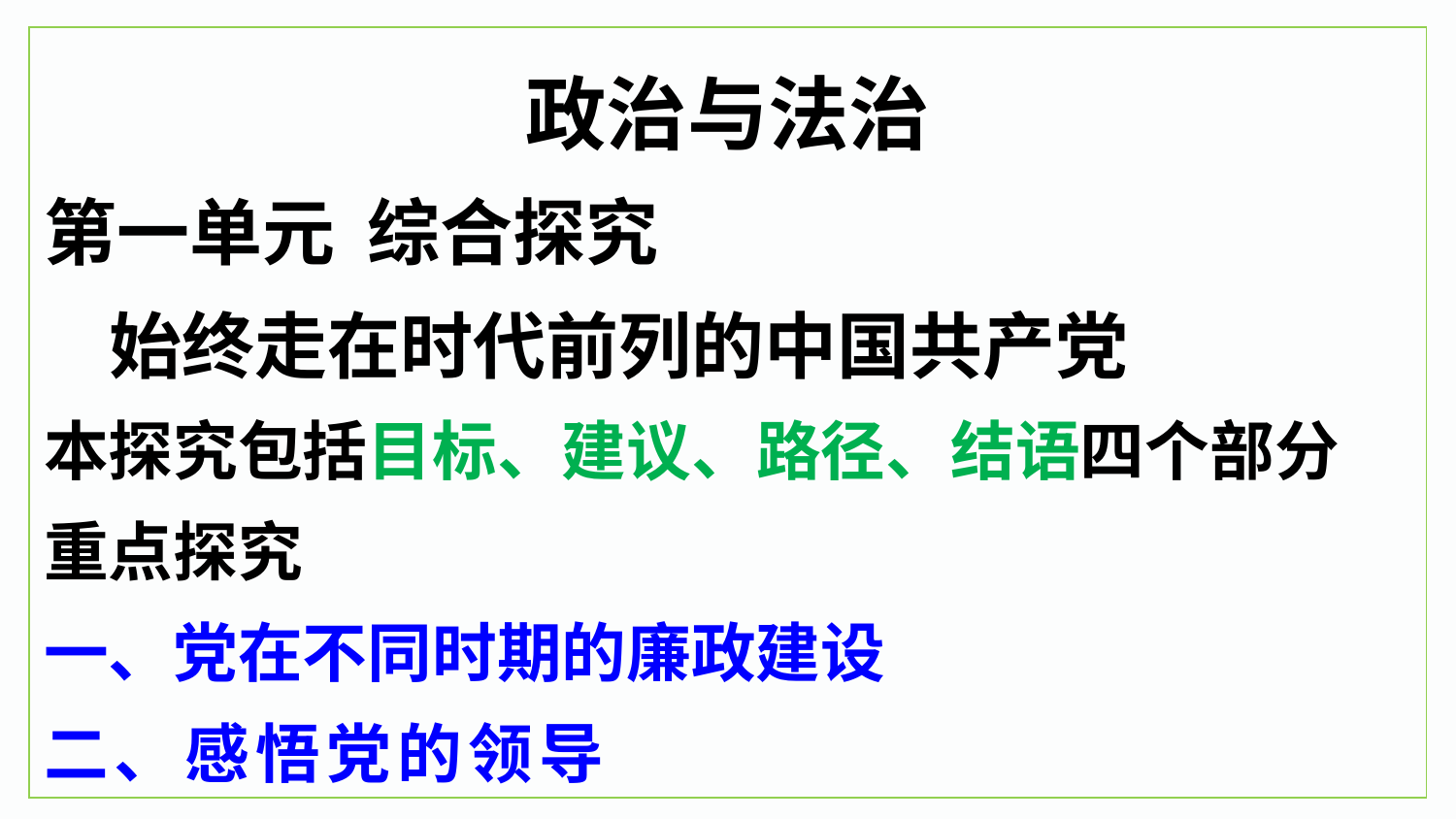

政治与法治
第一单元  综合探究
    始终走在时代前列的中国共产党
本探究包括目标、建议、路径、结语四个部分
重点探究
一、党在不同时期的廉政建设
二、感悟党的领导